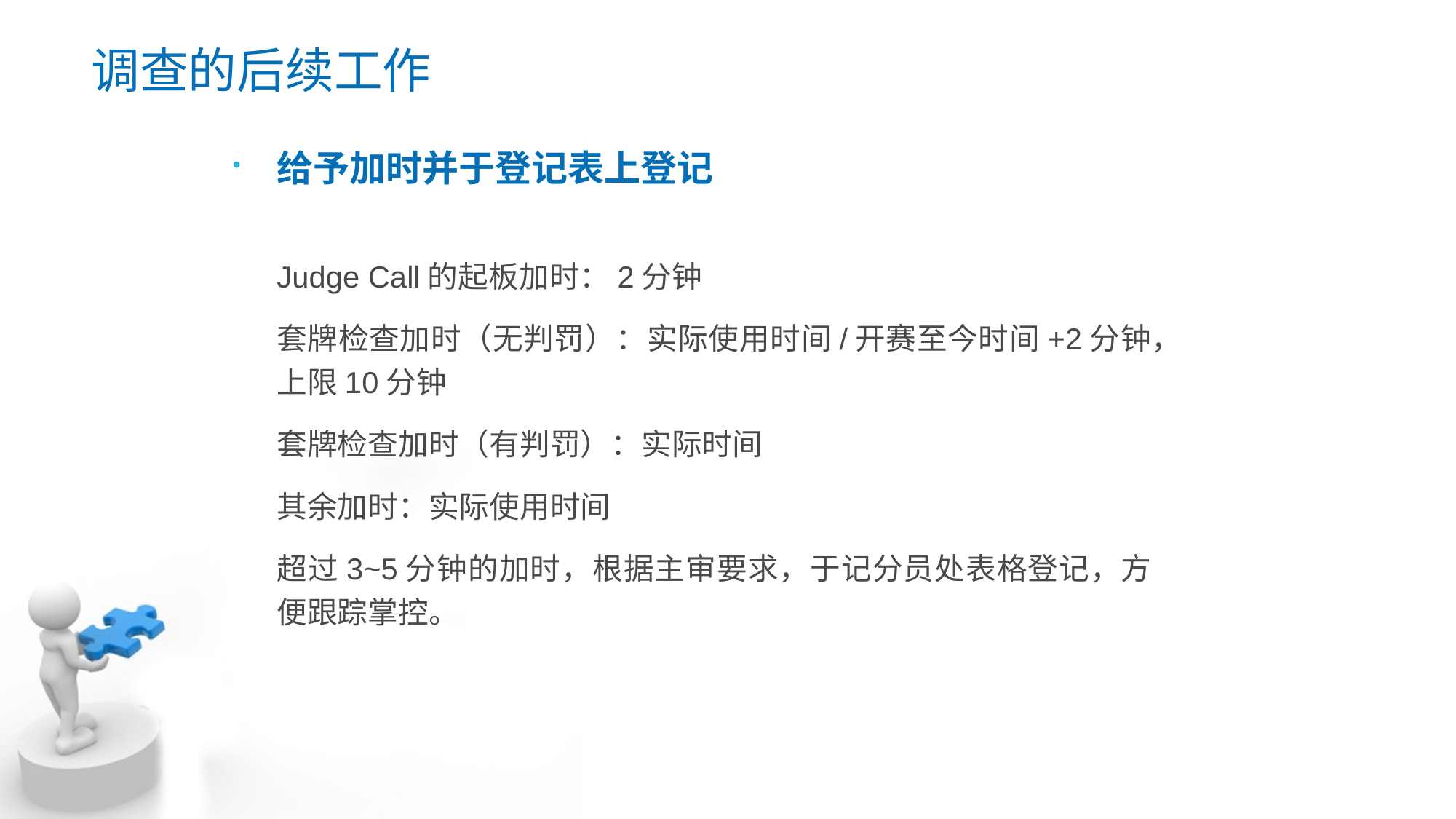

# 调查的后续工作
给予加时并于登记表上登记

Judge Call的起板加时：2分钟
套牌检查加时（无判罚）：实际使用时间/开赛至今时间+2分钟，上限10分钟
套牌检查加时（有判罚）：实际时间
其余加时：实际使用时间
超过3~5分钟的加时，根据主审要求，于记分员处表格登记，方便跟踪掌控。